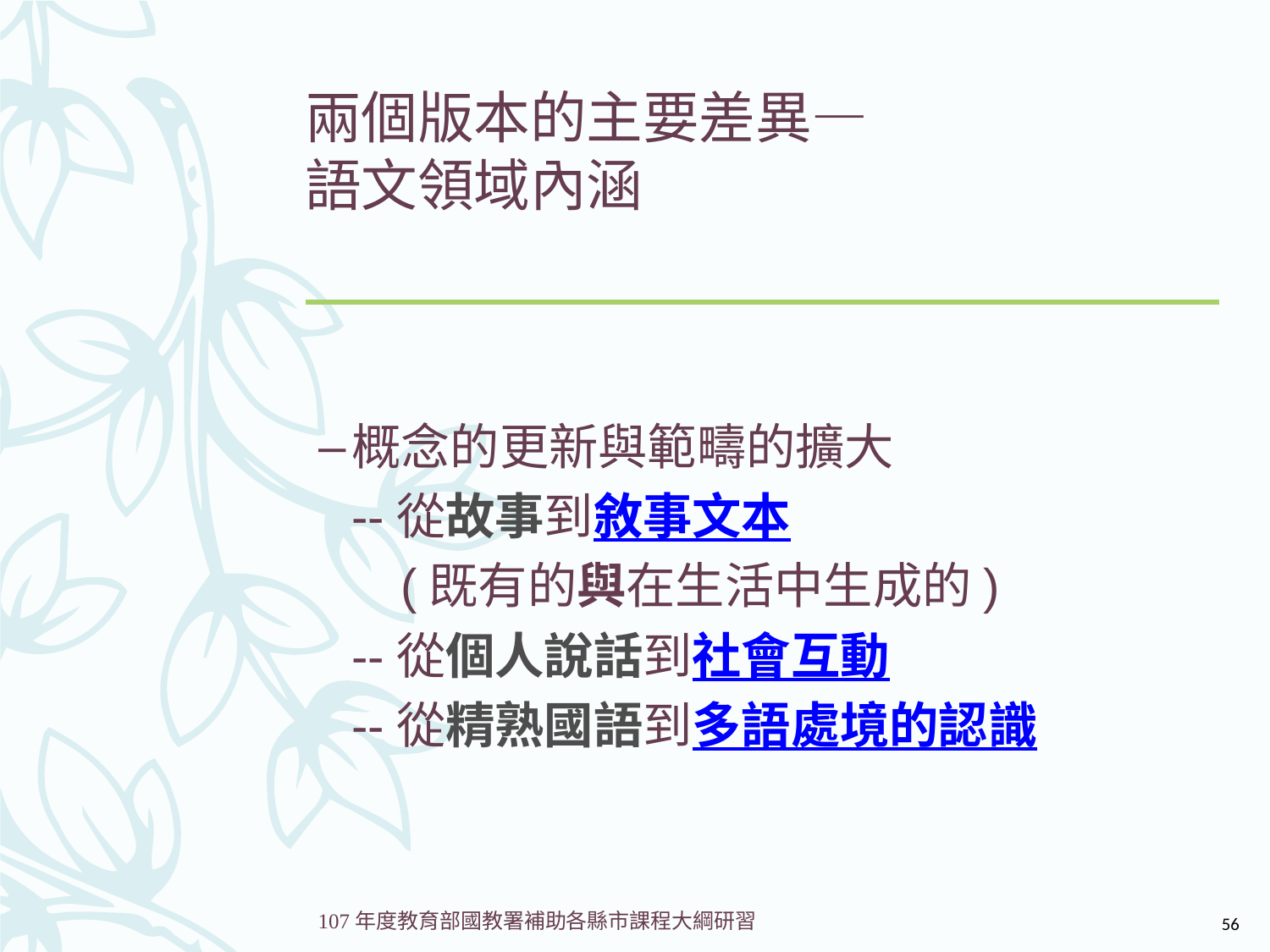

# 兩個版本的主要差異— 語文領域內涵

概念的更新與範疇的擴大
	--從故事到敘事文本
      (既有的與在生活中生成的)
	--從個人說話到社會互動
	--從精熟國語到多語處境的認識

56
107年度教育部國教署補助各縣市課程大綱研習